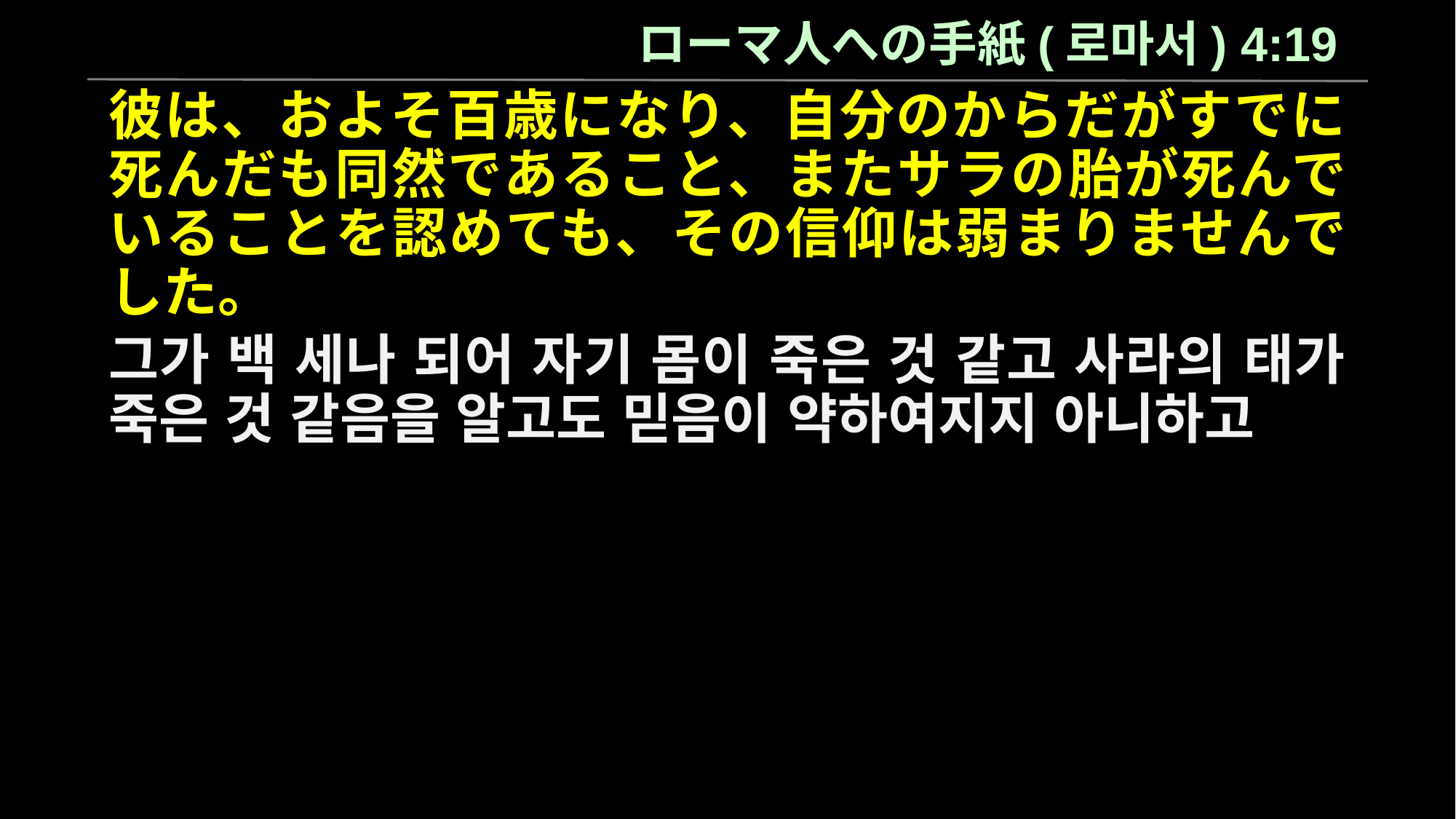

ローマ人への手紙(로마서) 4:19

彼は、およそ百歳になり、自分のからだがすでに死んだも同然であること、またサラの胎が死んでいることを認めても、その信仰は弱まりませんでした。
그가 백 세나 되어 자기 몸이 죽은 것 같고 사라의 태가 죽은 것 같음을 알고도 믿음이 약하여지지 아니하고